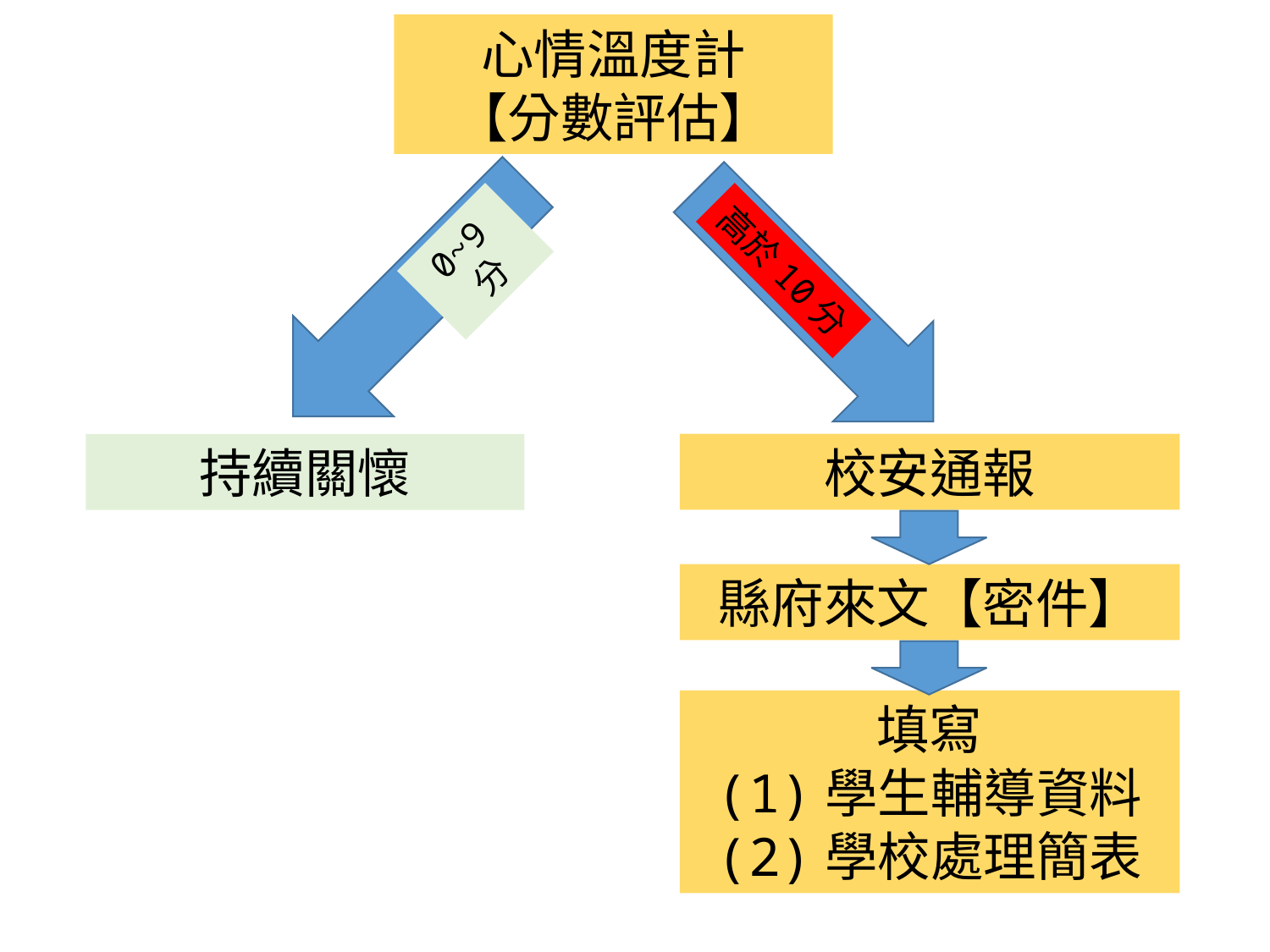

心情溫度計
【分數評估】

0~9分
高於10分
校安通報
持續關懷

縣府來文【密件】

填寫
(1)學生輔導資料
(2)學校處理簡表